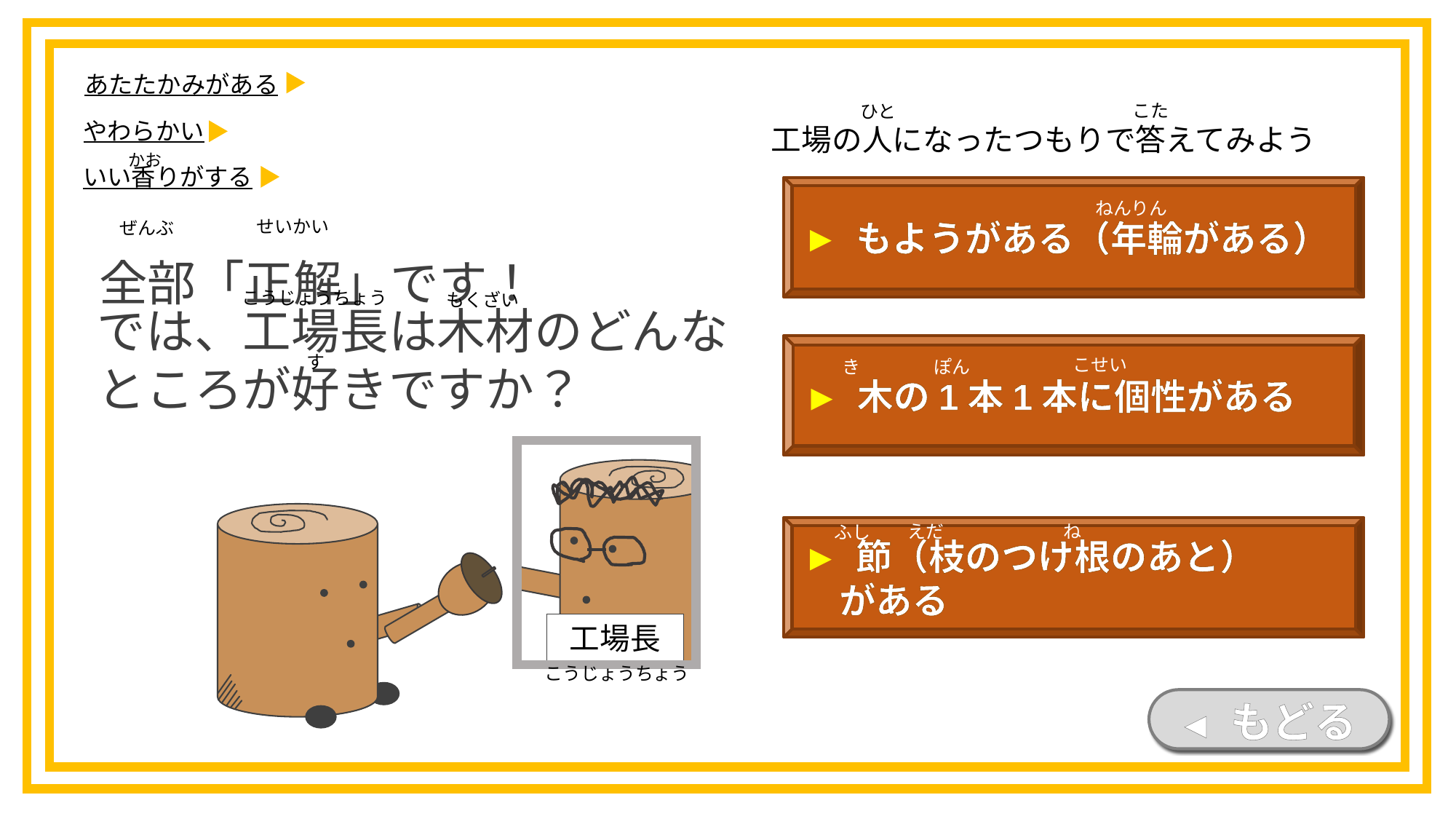

あたたかみがある

こた
ひと
やわらかい
工場の人になったつもりで答えてみよう

かお
いい香りがする

► もようがある（年輪がある）
全部「正解」です！
ねんりん
模様がある（年輪がある）
せいかい
ぜんぶ
こうじょうちょう
もくざい
では、工場長は木材のどんな
ところが好きですか？
► 木の1本1本に個性がある
す
こせい
き
ぽん

ね
えだ
ふし
► 節（枝のつけ根のあと）
　がある

工場長

こうじょうちょう

◄ もどる